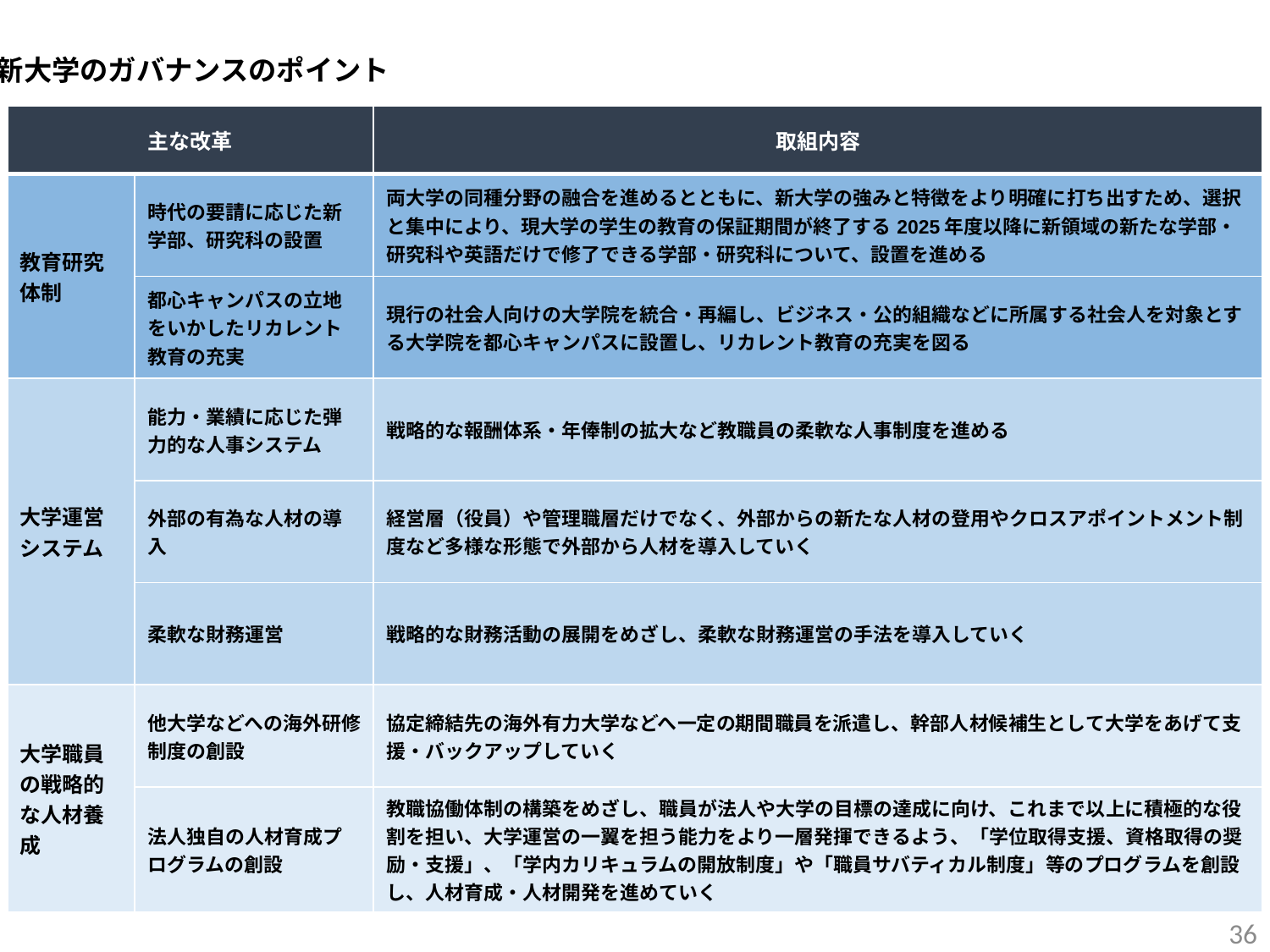

新大学のガバナンスのポイント
| 主な改革 |  | 取組内容 |
| --- | --- | --- |
| 教育研究体制 | 時代の要請に応じた新学部、研究科の設置 | 両大学の同種分野の融合を進めるとともに、新大学の強みと特徴をより明確に打ち出すため、選択と集中により、現大学の学生の教育の保証期間が終了する2025年度以降に新領域の新たな学部・研究科や英語だけで修了できる学部・研究科について、設置を進める |
|  | 都心キャンパスの立地をいかしたリカレント教育の充実 | 現行の社会人向けの大学院を統合・再編し、ビジネス・公的組織などに所属する社会人を対象とする大学院を都心キャンパスに設置し、リカレント教育の充実を図る |
| 大学運営システム | 能力・業績に応じた弾力的な人事システム | 戦略的な報酬体系・年俸制の拡大など教職員の柔軟な人事制度を進める |
|  | 外部の有為な人材の導入 | 経営層（役員）や管理職層だけでなく、外部からの新たな人材の登用やクロスアポイントメント制度など多様な形態で外部から人材を導入していく |
|  | 柔軟な財務運営 | 戦略的な財務活動の展開をめざし、柔軟な財務運営の手法を導入していく |
| 大学職員の戦略的な人材養成 | 他大学などへの海外研修制度の創設 | 協定締結先の海外有力大学などへ一定の期間職員を派遣し、幹部人材候補生として大学をあげて支援・バックアップしていく |
|  | 法人独自の人材育成プログラムの創設 | 教職協働体制の構築をめざし、職員が法人や大学の目標の達成に向け、これまで以上に積極的な役割を担い、大学運営の一翼を担う能力をより一層発揮できるよう、「学位取得支援、資格取得の奨励・支援」、「学内カリキュラムの開放制度」や「職員サバティカル制度」等のプログラムを創設し、人材育成・人材開発を進めていく |
36